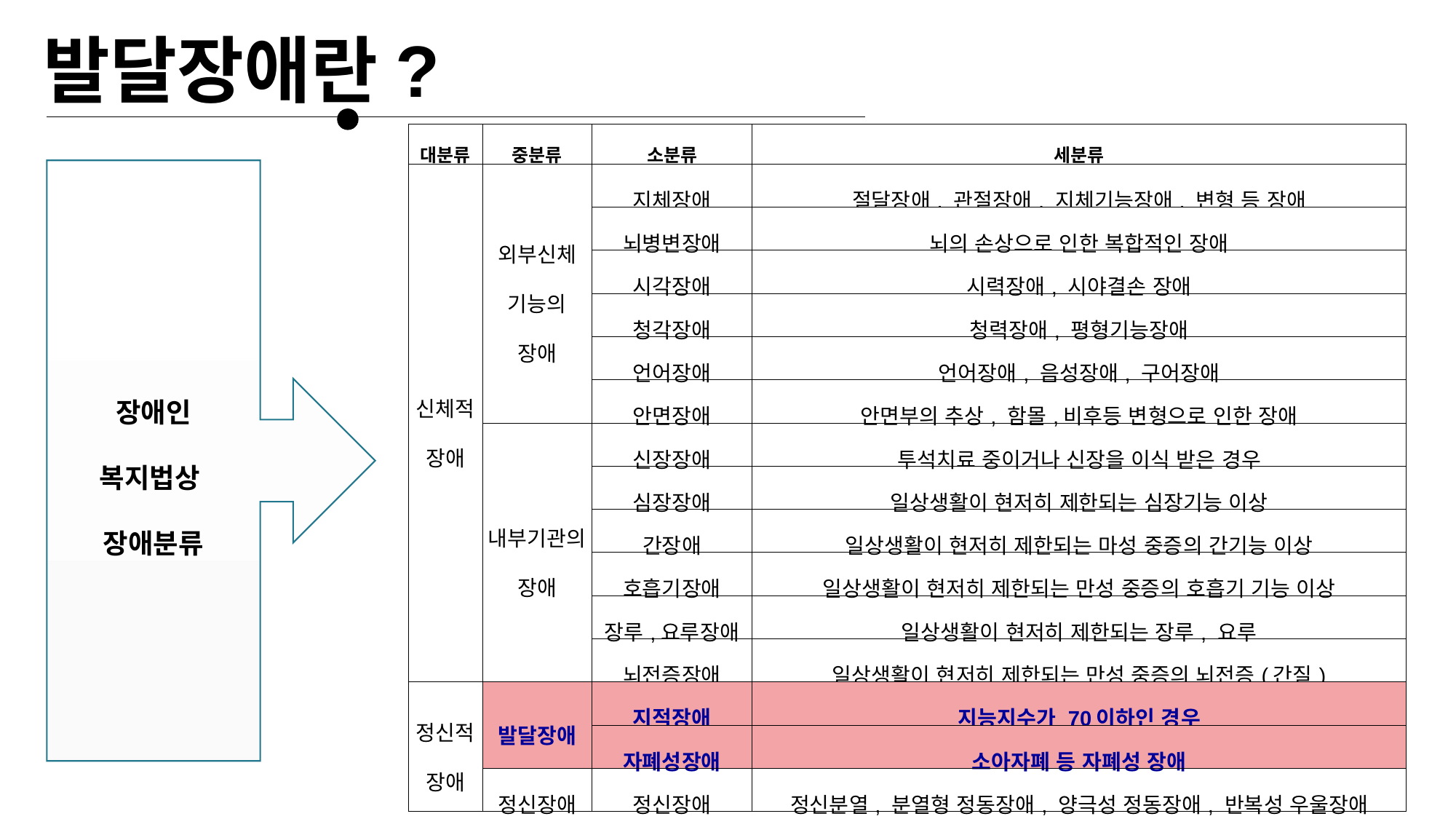

발달장애란?

| 대분류 | 중분류 | 소분류 | 세분류 |
| --- | --- | --- | --- |
| 신체적 장애 | 외부신체 기능의 장애 | 지체장애 | 절달장애, 관절장애, 지체기능장애, 변형 등 장애 |
|  |  | 뇌병변장애 | 뇌의 손상으로 인한 복합적인 장애 |
|  |  | 시각장애 | 시력장애, 시야결손 장애 |
|  |  | 청각장애 | 청력장애, 평형기능장애 |
|  |  | 언어장애 | 언어장애, 음성장애, 구어장애 |
|  |  | 안면장애 | 안면부의 추상, 함몰,비후등 변형으로 인한 장애 |
|  | 내부기관의 장애 | 신장장애 | 투석치료 중이거나 신장을 이식 받은 경우 |
|  |  | 심장장애 | 일상생활이 현저히 제한되는 심장기능 이상 |
|  |  | 간장애 | 일상생활이 현저히 제한되는 마성 중증의 간기능 이상 |
|  |  | 호흡기장애 | 일상생활이 현저히 제한되는 만성 중증의 호흡기 기능 이상 |
|  |  | 장루,요루장애 | 일상생활이 현저히 제한되는 장루, 요루 |
|  |  | 뇌전증장애 | 일상생활이 현저히 제한되는 만성 중증의 뇌전증(간질) |
| 정신적장애 | 발달장애 | 지적장애 | 지능지수가 70이하인 경우 |
|  |  | 자폐성장애 | 소아자폐 등 자폐성 장애 |
|  | 정신장애 | 정신장애 | 정신분열, 분열형 정동장애, 양극성 정동장애, 반복성 우울장애 |
장애인
복지법상
장애분류